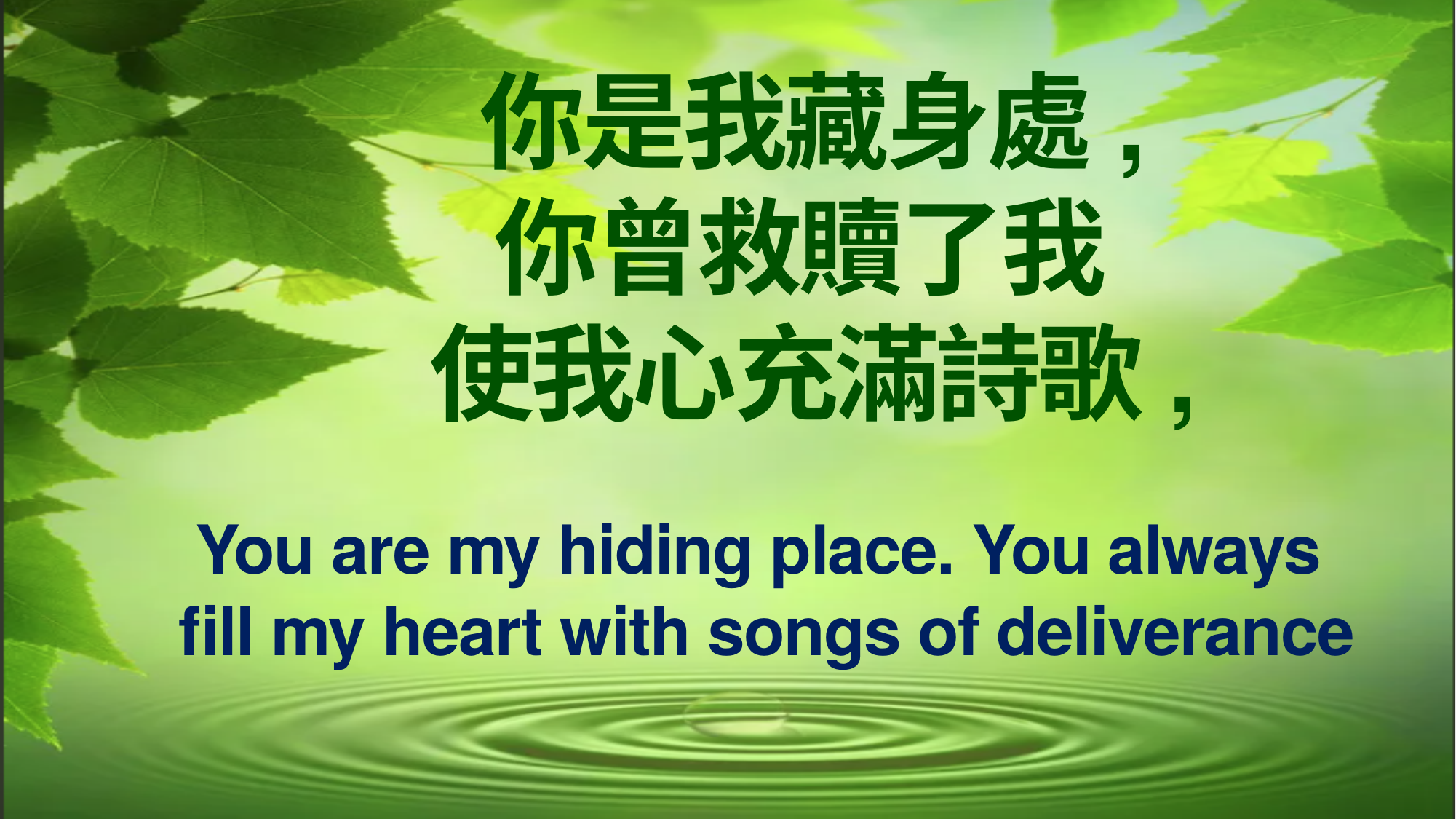

# 你是我藏身處,
你曾救贖了我
使我心充滿詩歌,
You are my hiding place. You always
fill my heart with songs of deliverance